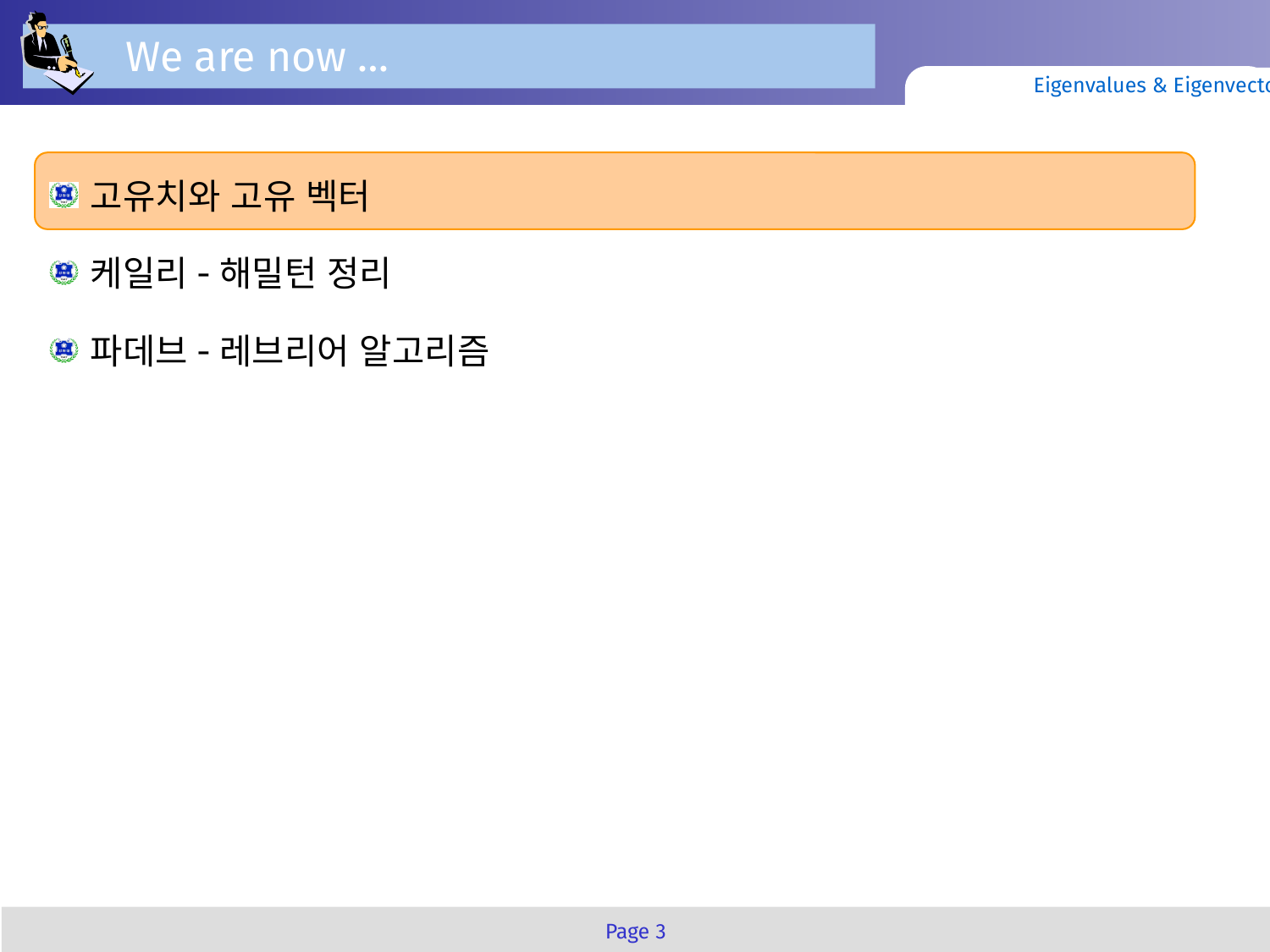

We are now …
Eigenvalues & Eigenvectors
고유치와 고유 벡터
케일리-해밀턴 정리
파데브-레브리어 알고리즘

Page 3